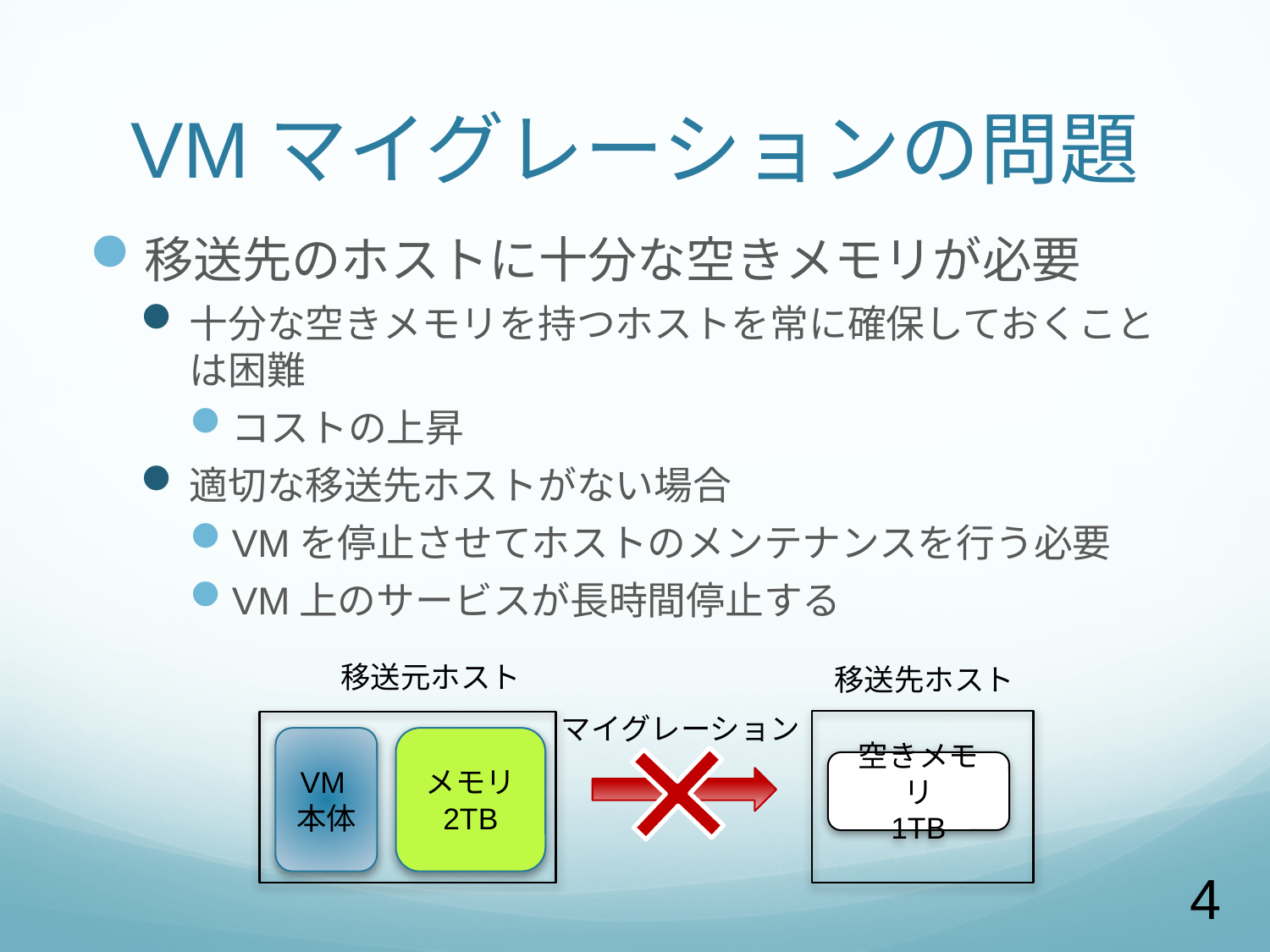

# VMマイグレーションの問題
移送先のホストに十分な空きメモリが必要
十分な空きメモリを持つホストを常に確保しておくことは困難
コストの上昇
適切な移送先ホストがない場合
VMを停止させてホストのメンテナンスを行う必要
VM上のサービスが長時間停止する
移送元ホスト
移送先ホスト
マイグレーション

VM本体
メモリ
2TB

空きメモリ
1TB

4